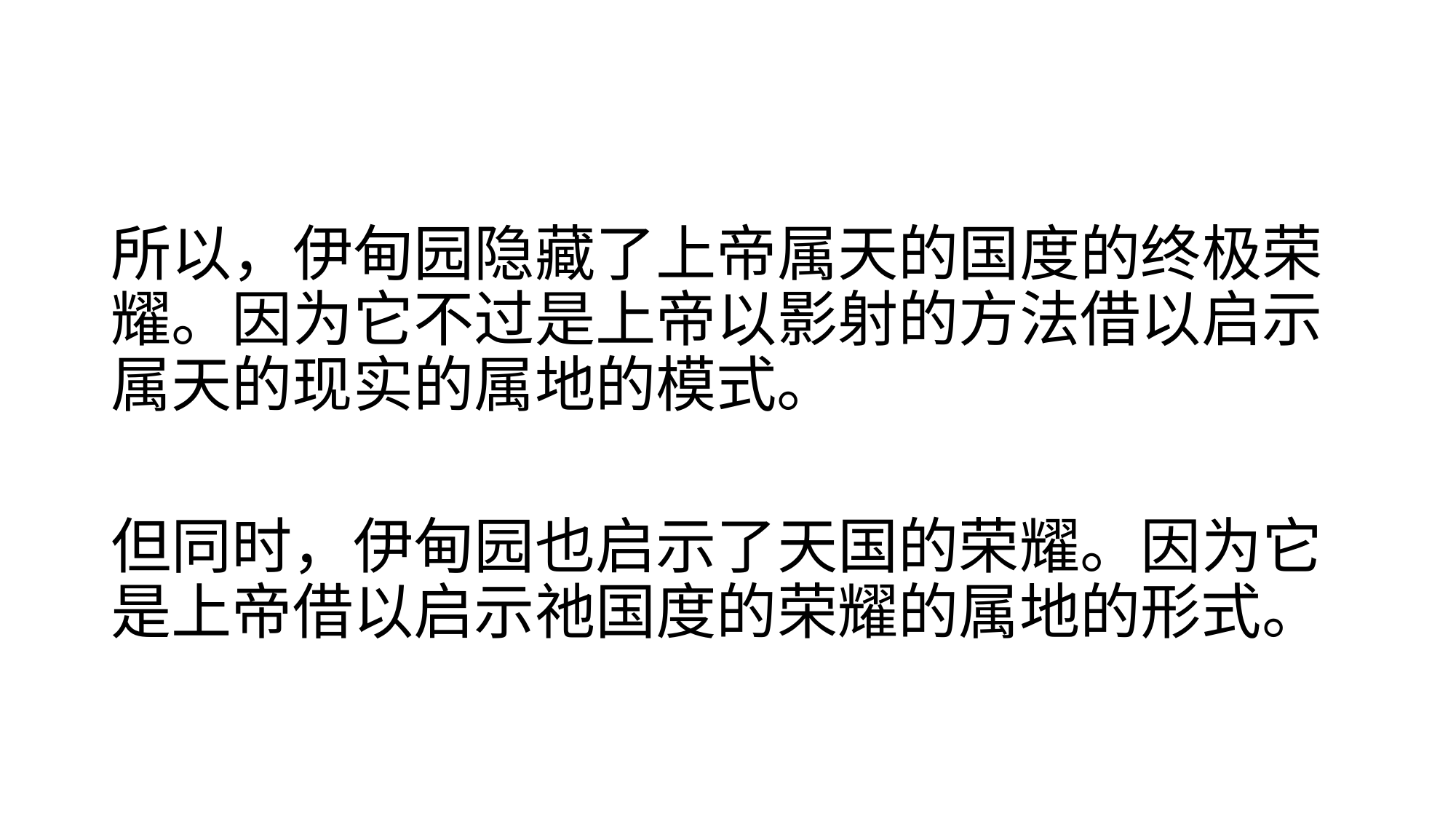

#
所以，伊甸园隐藏了上帝属天的国度的终极荣耀。因为它不过是上帝以影射的方法借以启示属天的现实的属地的模式。

但同时，伊甸园也启示了天国的荣耀。因为它是上帝借以启示祂国度的荣耀的属地的形式。